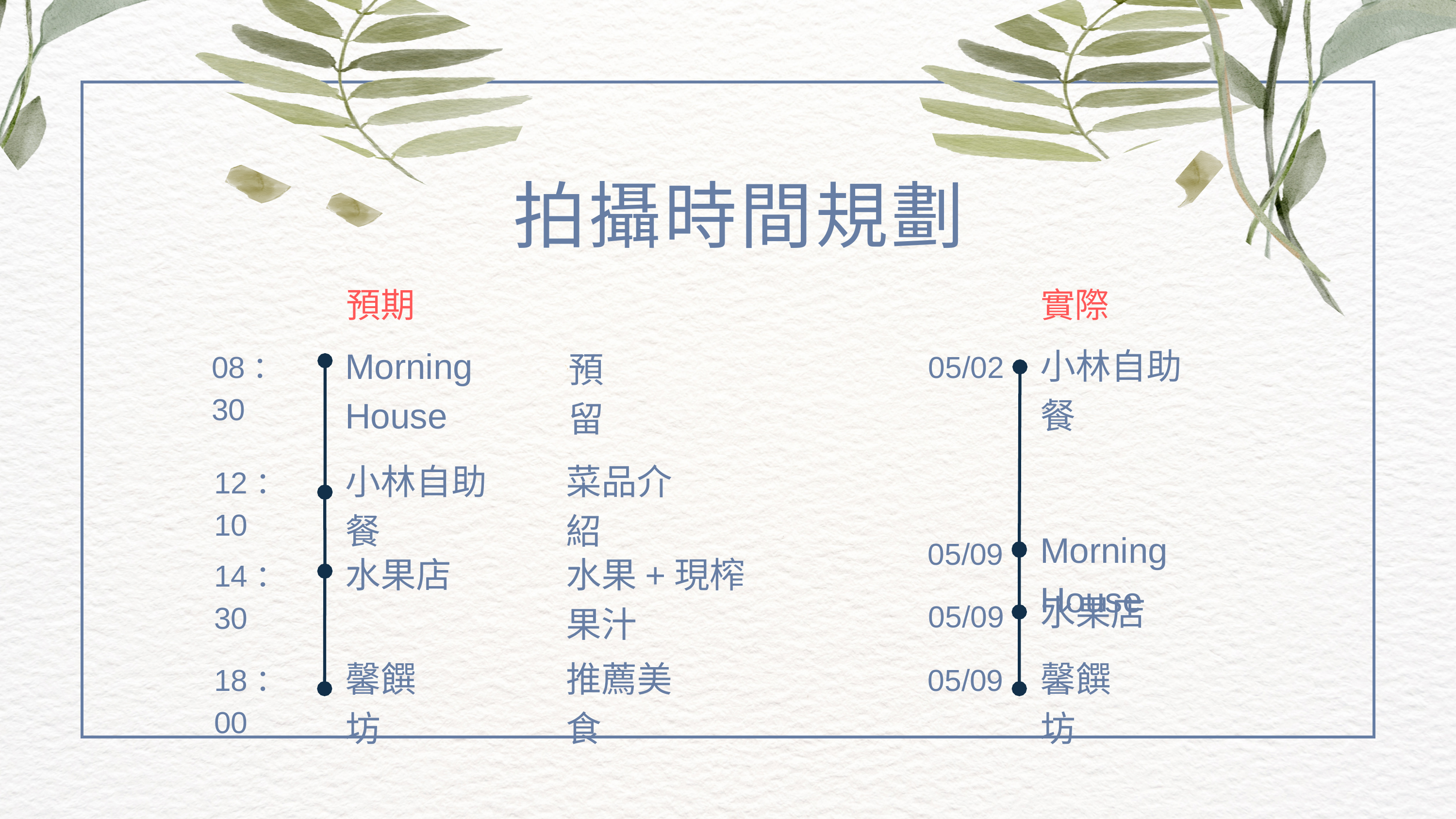

拍攝時間規劃

預期
實際
Morning House
小林自助餐
預留
08：30
05/02

小林自助餐
菜品介紹
12：10

Morning House
05/09
水果店
水果+現榨果汁
14：30

水果店
05/09

馨饌坊
推薦美食
馨饌坊
18：00
05/09